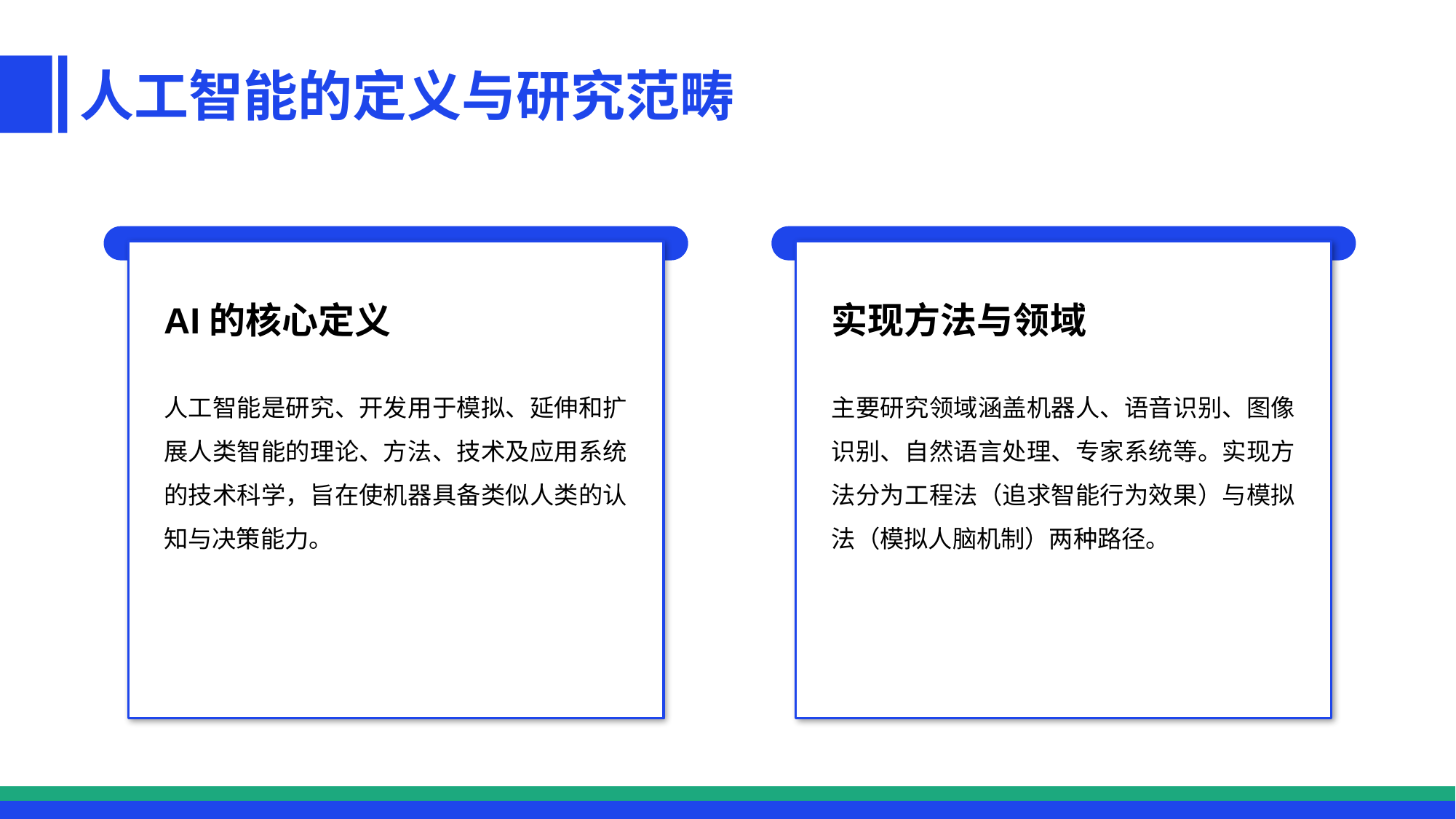

人工智能的定义与研究范畴

AI的核心定义
实现方法与领域
人工智能是研究、开发用于模拟、延伸和扩展人类智能的理论、方法、技术及应用系统的技术科学，旨在使机器具备类似人类的认知与决策能力。
主要研究领域涵盖机器人、语音识别、图像识别、自然语言处理、专家系统等。实现方法分为工程法（追求智能行为效果）与模拟法（模拟人脑机制）两种路径。